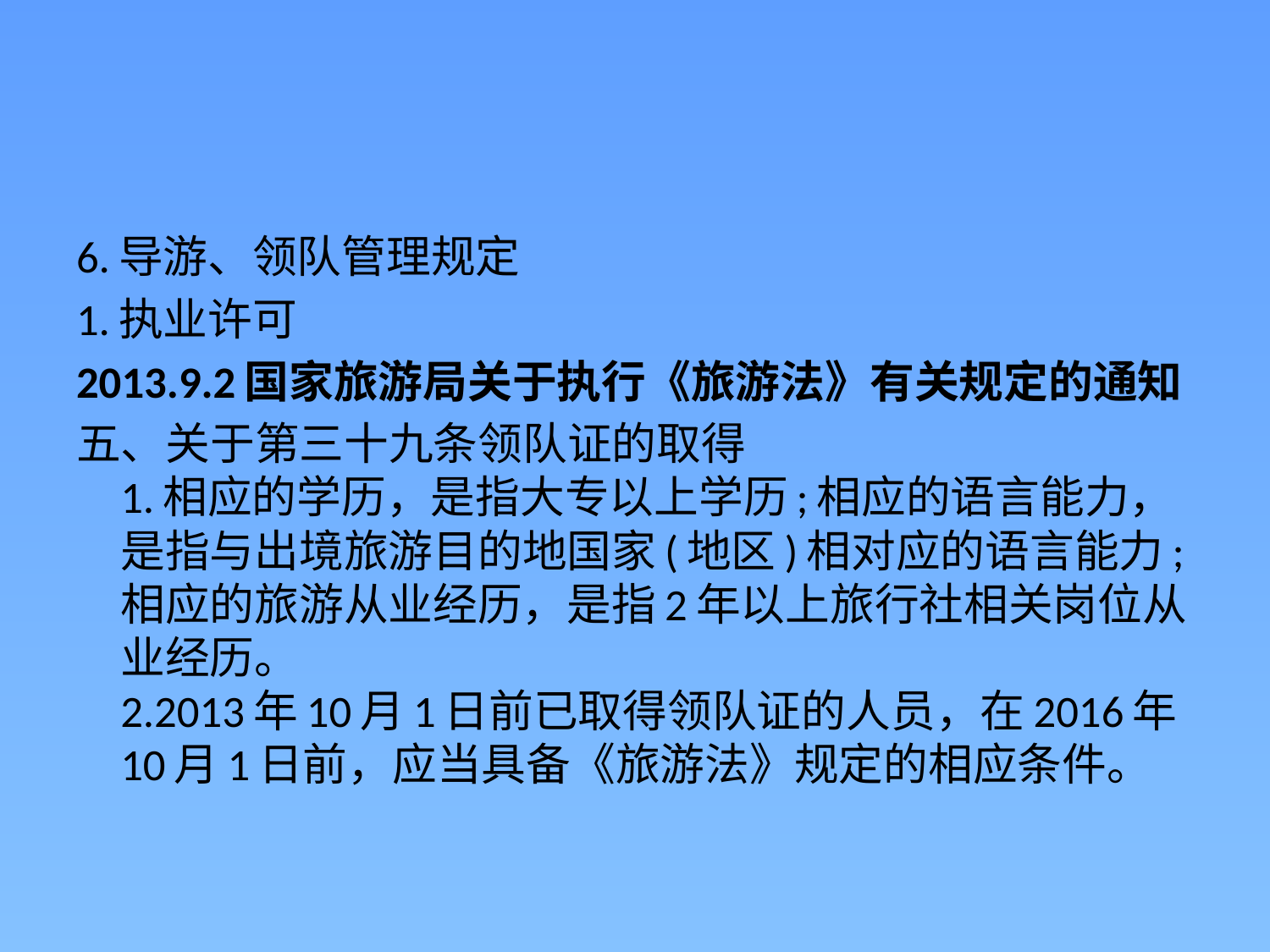

#
6.导游、领队管理规定
1.执业许可
2013.9.2国家旅游局关于执行《旅游法》有关规定的通知
五、关于第三十九条领队证的取得
1.相应的学历，是指大专以上学历;相应的语言能力，是指与出境旅游目的地国家(地区)相对应的语言能力;相应的旅游从业经历，是指2年以上旅行社相关岗位从业经历。
2.2013年10月1日前已取得领队证的人员，在2016年10月1日前，应当具备《旅游法》规定的相应条件。